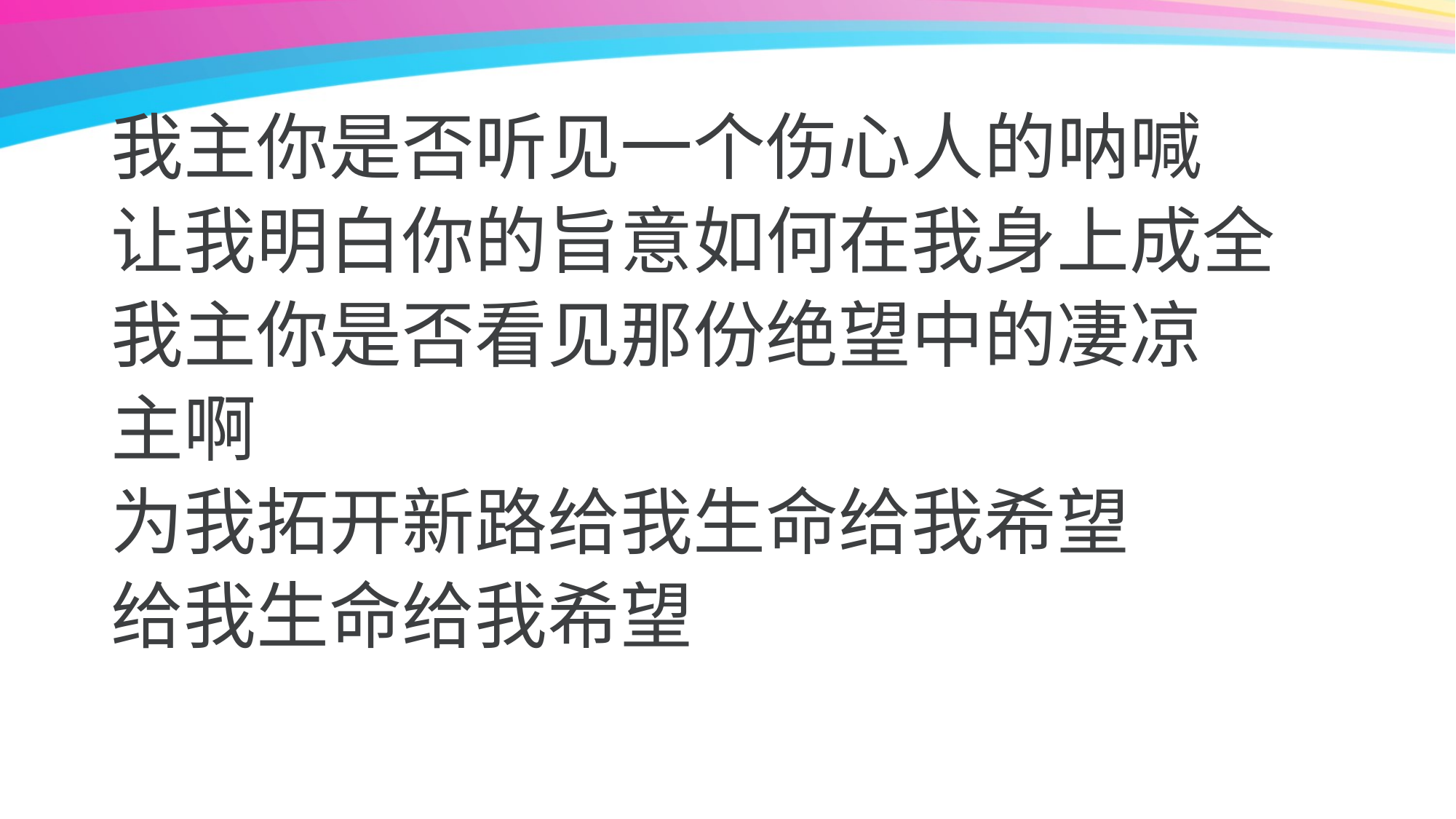

我主你是否听见一个伤心人的呐喊
让我明白你的旨意如何在我身上成全
我主你是否看见那份绝望中的凄凉
主啊
为我拓开新路给我生命给我希望
给我生命给我希望